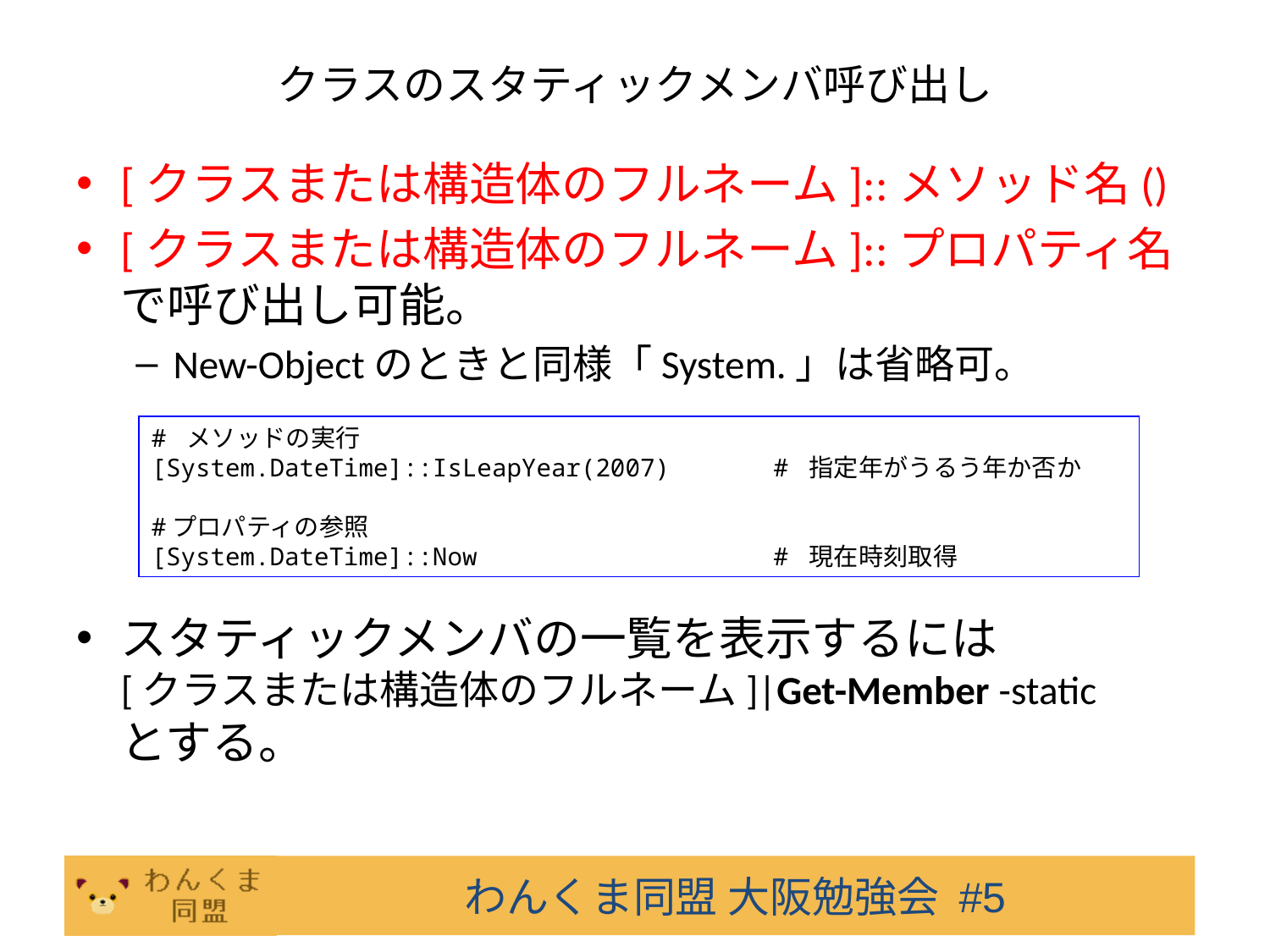

# クラスのスタティックメンバ呼び出し
[クラスまたは構造体のフルネーム]::メソッド名()
[クラスまたは構造体のフルネーム]::プロパティ名
で呼び出し可能。
New-Objectのときと同様「System.」は省略可。

スタティックメンバの一覧を表示するには
[クラスまたは構造体のフルネーム]|Get-Member -static
とする。
# メソッドの実行
[System.DateTime]::IsLeapYear(2007)       # 指定年がうるう年か否か

#プロパティの参照
[System.DateTime]::Now                    # 現在時刻取得